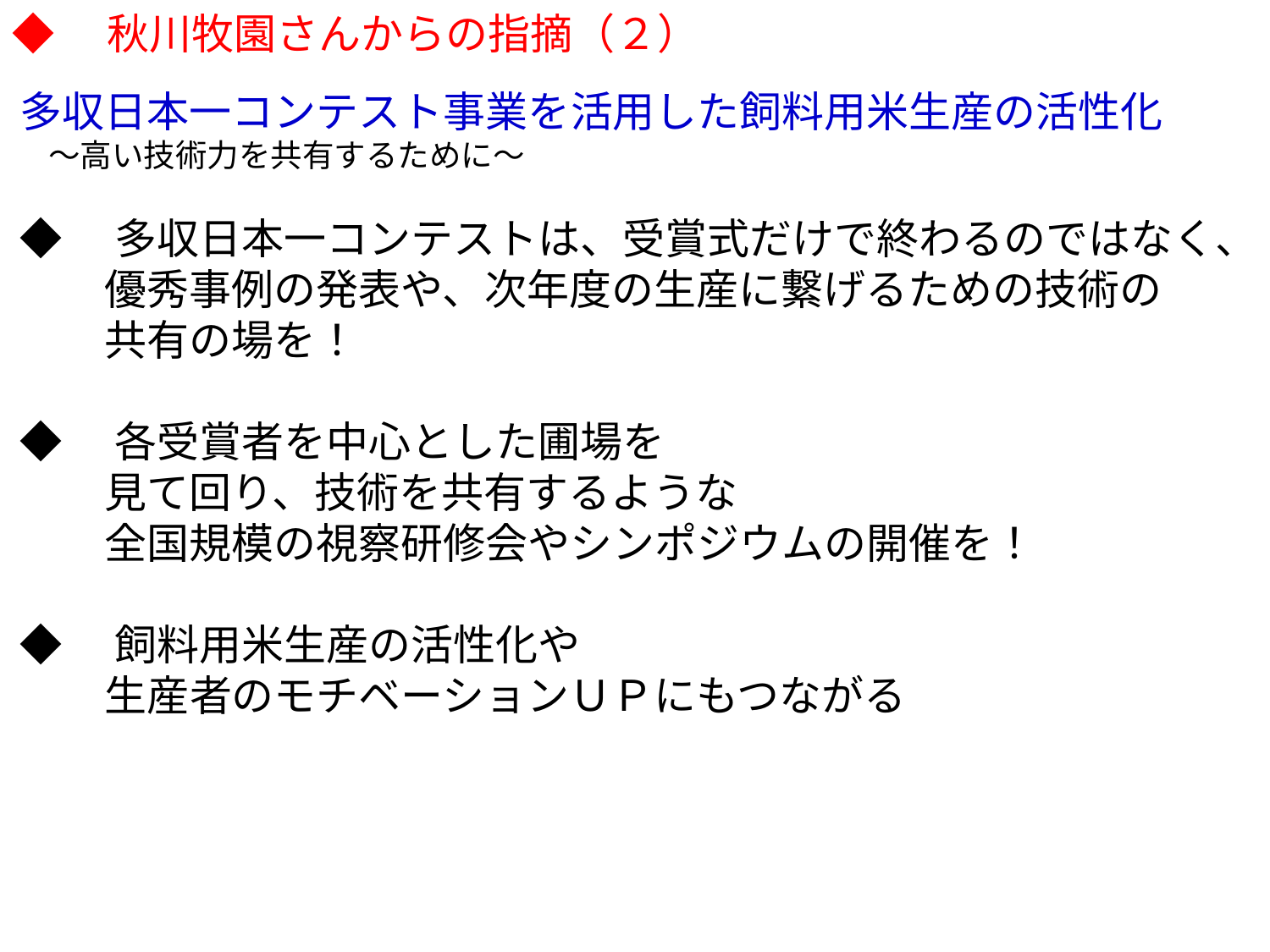

◆　秋川牧園さんからの指摘（２）
多収日本一コンテスト事業を活用した飼料用米生産の活性化
　～高い技術力を共有するために～

◆　多収日本一コンテストは、受賞式だけで終わるのではなく、
　　優秀事例の発表や、次年度の生産に繋げるための技術の
　　共有の場を！

◆　各受賞者を中心とした圃場を
　　見て回り、技術を共有するような
　　全国規模の視察研修会やシンポジウムの開催を！

◆　飼料用米生産の活性化や
　　生産者のモチベーションＵＰにもつながる